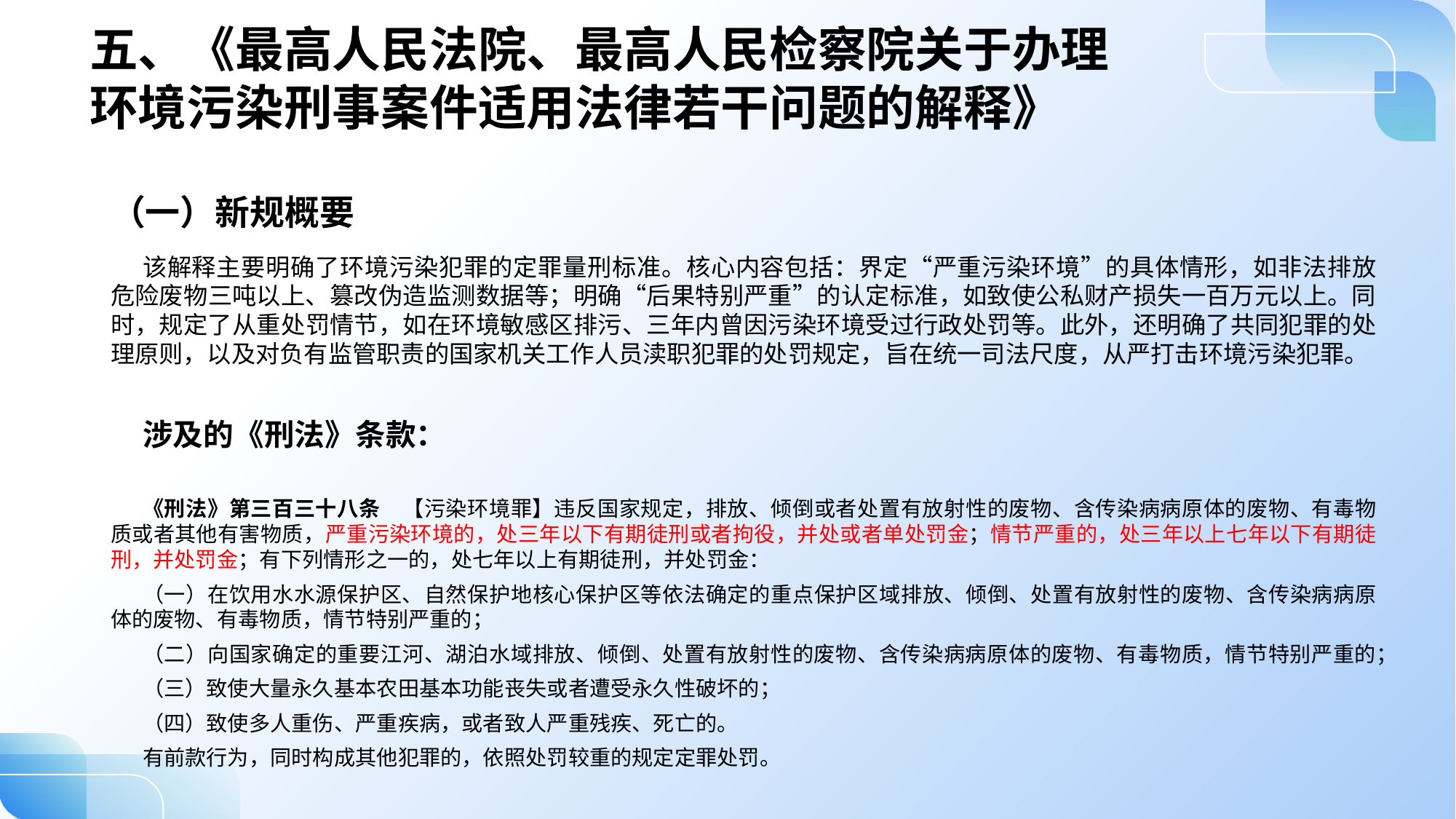

五、《最高人民法院、最高人民检察院关于办理
环境污染刑事案件适用法律若干问题的解释》
（一）新规概要
该解释主要明确了环境污染犯罪的定罪量刑标准。核心内容包括：界定“严重污染环境”的具体情形，如非法排放危险废物三吨以上、篡改伪造监测数据等；明确“后果特别严重”的认定标准，如致使公私财产损失一百万元以上。同时，规定了从重处罚情节，如在环境敏感区排污、三年内曾因污染环境受过行政处罚等。此外，还明确了共同犯罪的处理原则，以及对负有监管职责的国家机关工作人员渎职犯罪的处罚规定，旨在统一司法尺度，从严打击环境污染犯罪。

涉及的《刑法》条款：

《刑法》第三百三十八条　【污染环境罪】违反国家规定，排放、倾倒或者处置有放射性的废物、含传染病病原体的废物、有毒物质或者其他有害物质，严重污染环境的，处三年以下有期徒刑或者拘役，并处或者单处罚金；情节严重的，处三年以上七年以下有期徒刑，并处罚金；有下列情形之一的，处七年以上有期徒刑，并处罚金：
（一）在饮用水水源保护区、自然保护地核心保护区等依法确定的重点保护区域排放、倾倒、处置有放射性的废物、含传染病病原体的废物、有毒物质，情节特别严重的；
（二）向国家确定的重要江河、湖泊水域排放、倾倒、处置有放射性的废物、含传染病病原体的废物、有毒物质，情节特别严重的；
（三）致使大量永久基本农田基本功能丧失或者遭受永久性破坏的；
（四）致使多人重伤、严重疾病，或者致人严重残疾、死亡的。
有前款行为，同时构成其他犯罪的，依照处罚较重的规定定罪处罚。